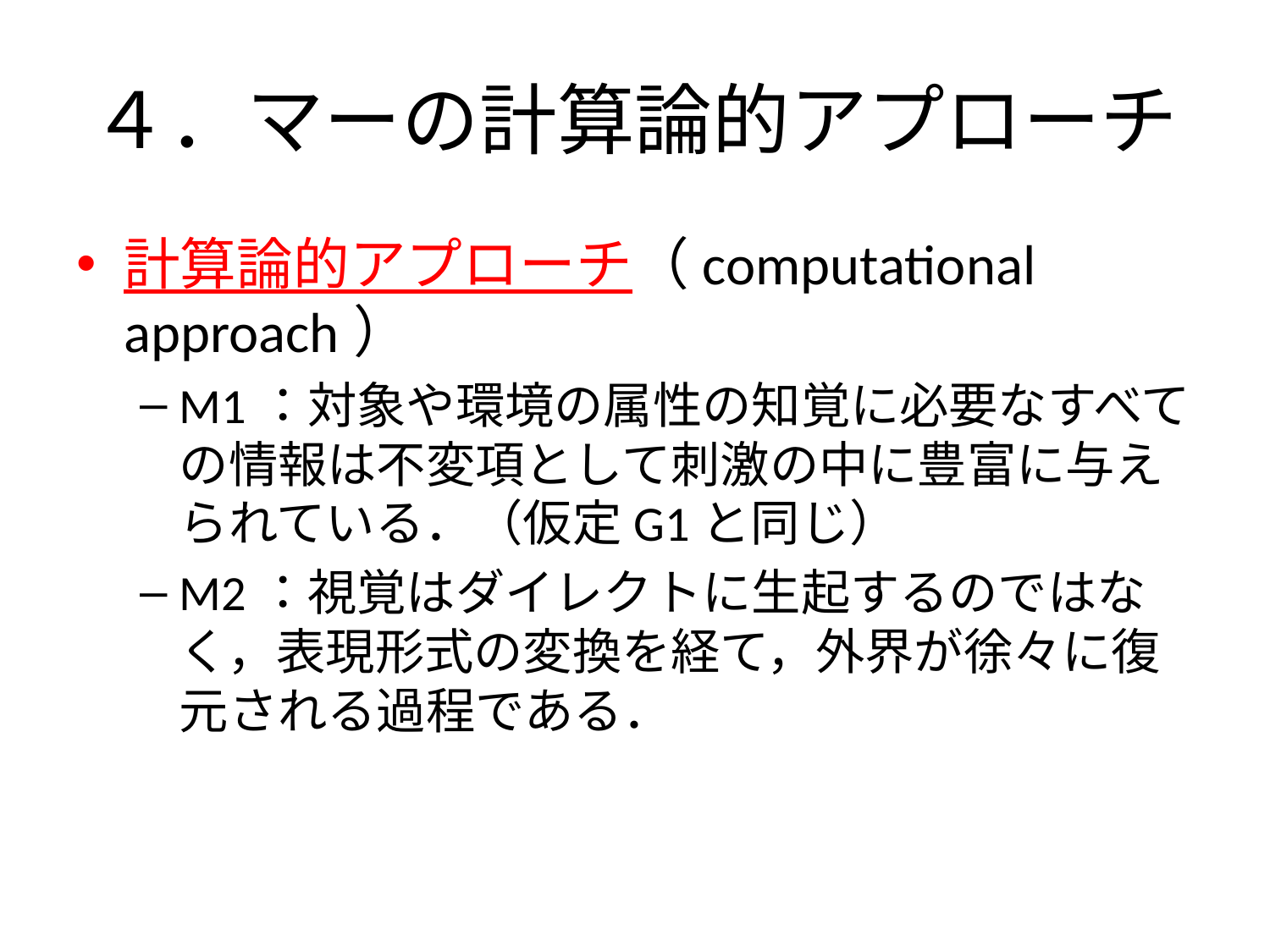

# ４．マーの計算論的アプローチ
計算論的アプローチ（computational approach）
M1：対象や環境の属性の知覚に必要なすべての情報は不変項として刺激の中に豊富に与えられている．（仮定G1と同じ）
M2：視覚はダイレクトに生起するのではなく，表現形式の変換を経て，外界が徐々に復元される過程である．